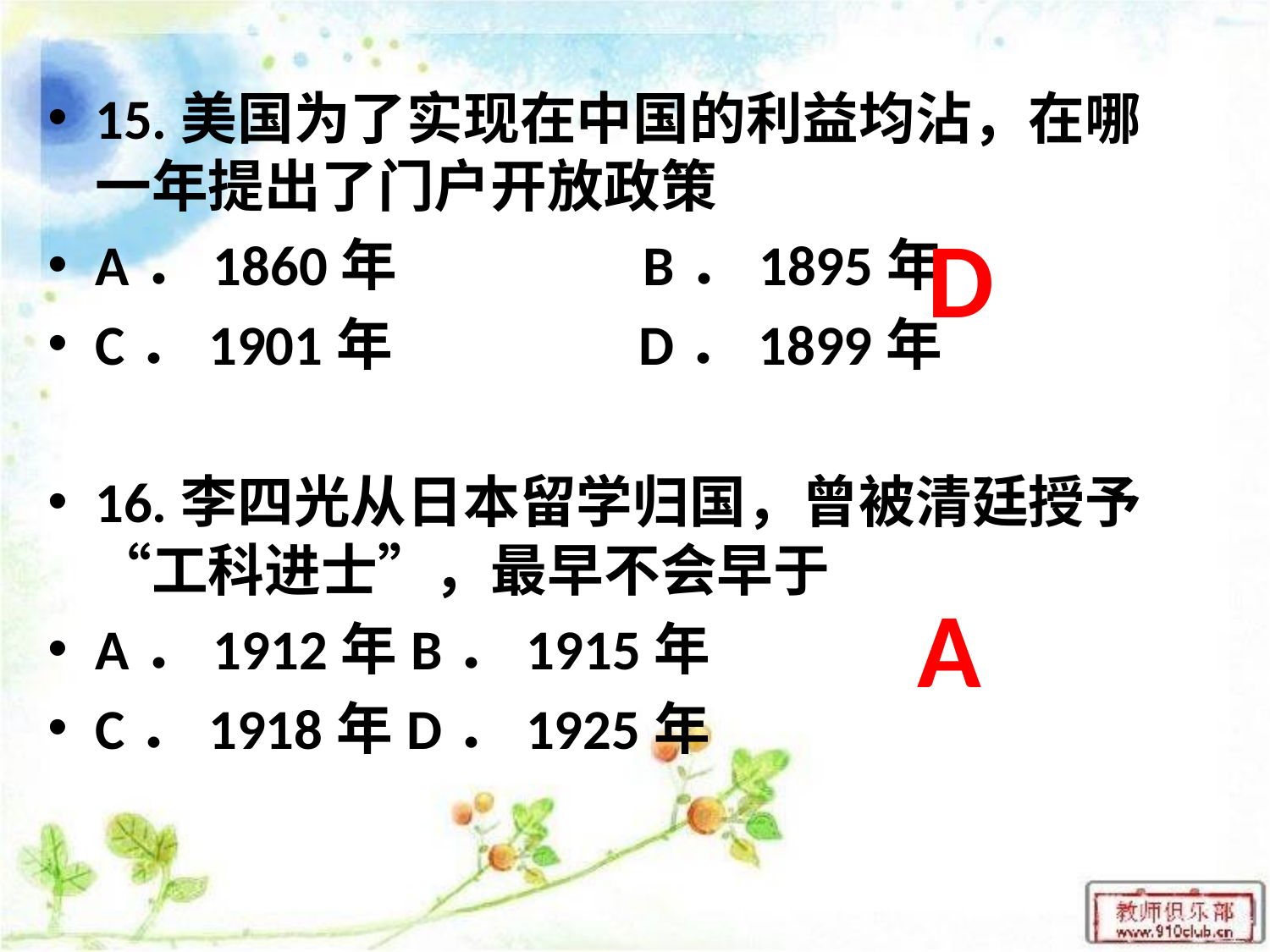

15.美国为了实现在中国的利益均沾，在哪一年提出了门户开放政策
A．1860年                  B．1895年
C．1901年                  D．1899年

16.李四光从日本留学归国，曾被清廷授予“工科进士”，最早不会早于
A．1912年B．1915年
C．1918年D．1925年
D
A